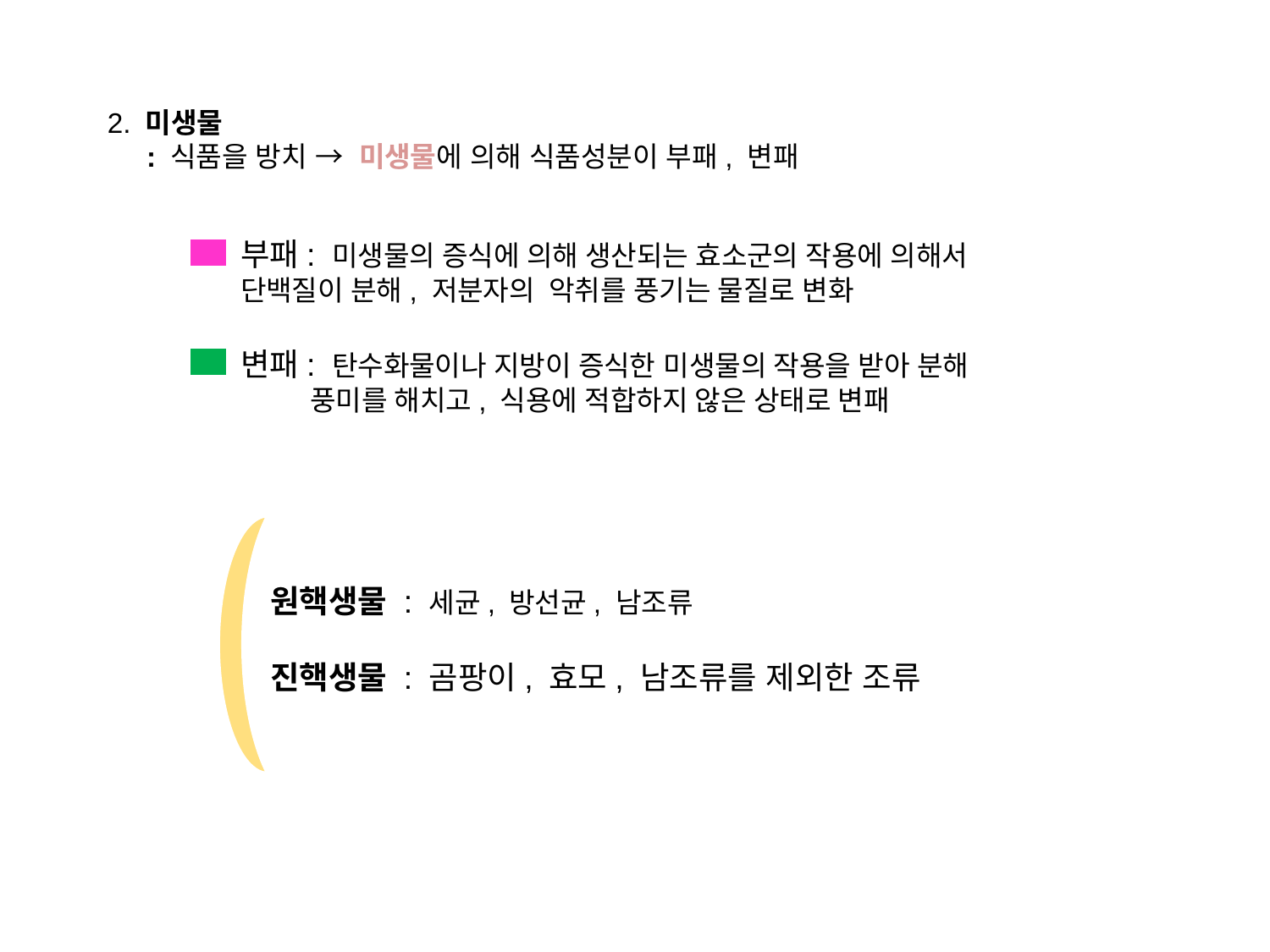

2. 미생물
       : 식품을 방치 →  미생물에 의해 식품성분이 부패, 변패
부패: 미생물의 증식에 의해 생산되는 효소군의 작용에 의해서        단백질이 분해, 저분자의  악취를 풍기는 물질로 변화

변패: 탄수화물이나 지방이 증식한 미생물의 작용을 받아 분해
        풍미를 해치고, 식용에 적합하지 않은 상태로 변패

원핵생물 : 세균, 방선균, 남조류

진핵생물 : 곰팡이, 효모, 남조류를 제외한 조류